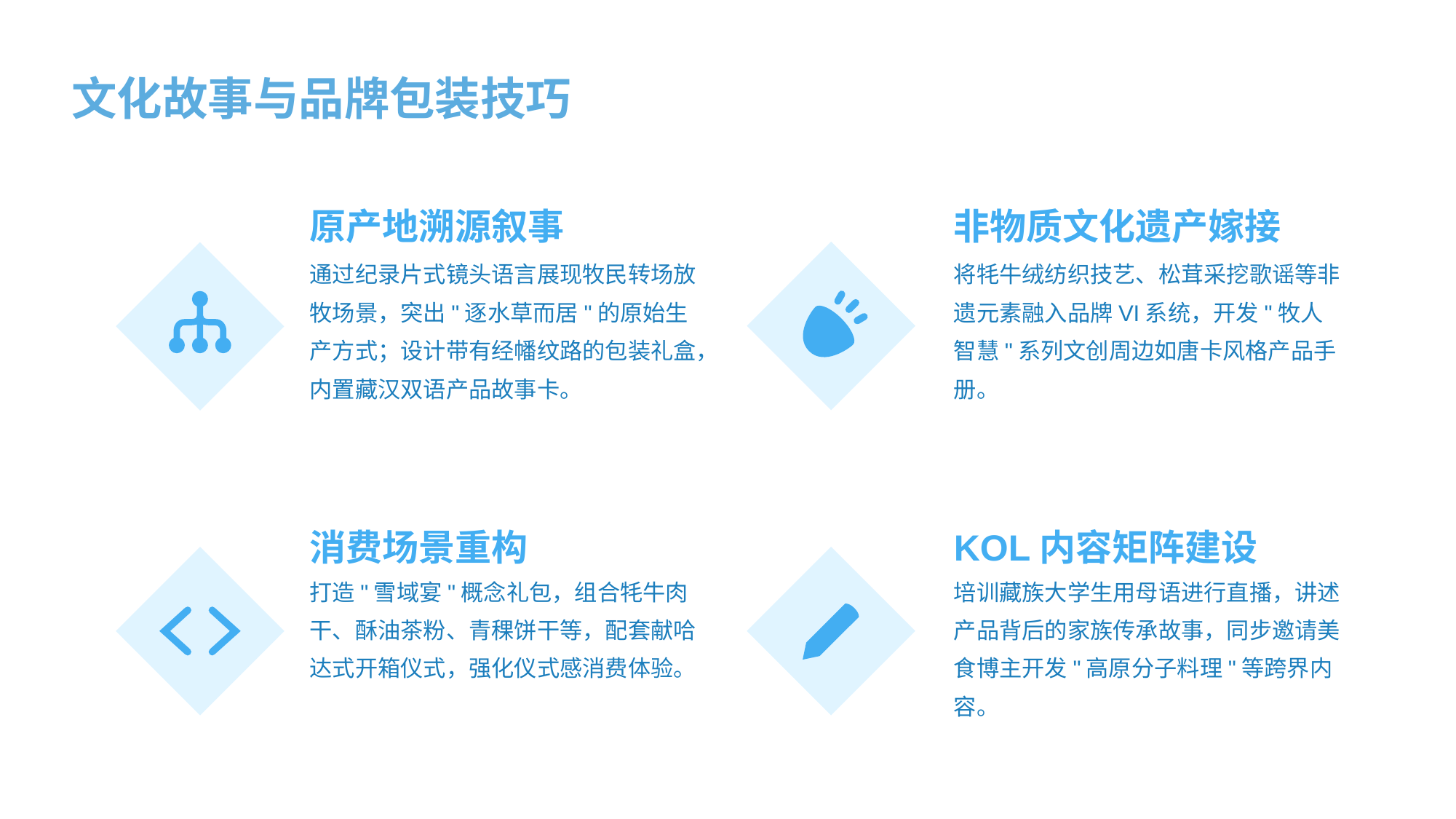

文化故事与品牌包装技巧
原产地溯源叙事
非物质文化遗产嫁接
通过纪录片式镜头语言展现牧民转场放牧场景，突出"逐水草而居"的原始生产方式；设计带有经幡纹路的包装礼盒，内置藏汉双语产品故事卡。
将牦牛绒纺织技艺、松茸采挖歌谣等非遗元素融入品牌VI系统，开发"牧人智慧"系列文创周边如唐卡风格产品手册。

消费场景重构
KOL内容矩阵建设
打造"雪域宴"概念礼包，组合牦牛肉干、酥油茶粉、青稞饼干等，配套献哈达式开箱仪式，强化仪式感消费体验。
培训藏族大学生用母语进行直播，讲述产品背后的家族传承故事，同步邀请美食博主开发"高原分子料理"等跨界内容。